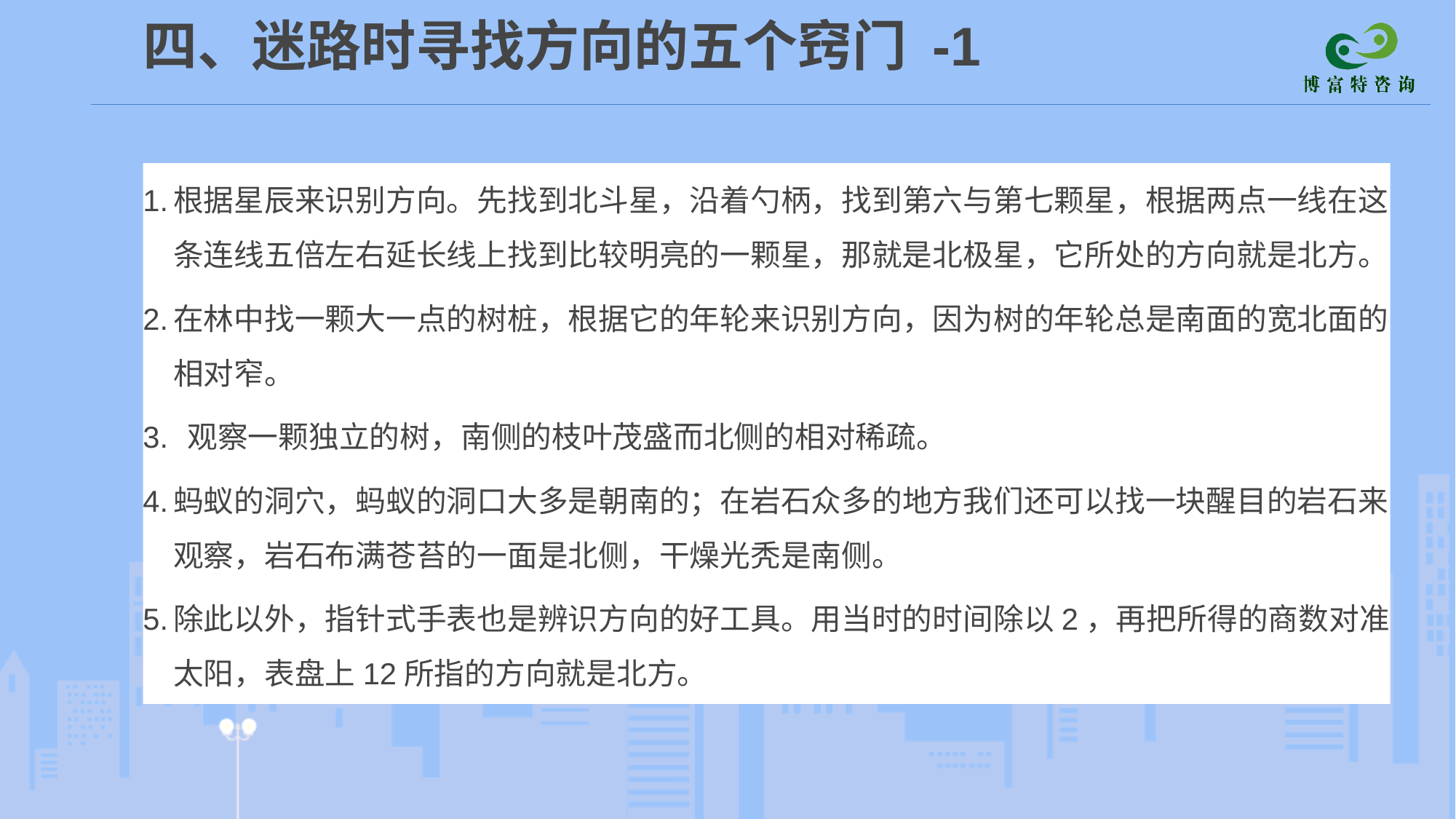

# 四、迷路时寻找方向的五个窍门 -1
根据星辰来识别方向。先找到北斗星，沿着勺柄，找到第六与第七颗星，根据两点一线在这条连线五倍左右延长线上找到比较明亮的一颗星，那就是北极星，它所处的方向就是北方。
在林中找一颗大一点的树桩，根据它的年轮来识别方向，因为树的年轮总是南面的宽北面的相对窄。
 观察一颗独立的树，南侧的枝叶茂盛而北侧的相对稀疏。
蚂蚁的洞穴，蚂蚁的洞口大多是朝南的；在岩石众多的地方我们还可以找一块醒目的岩石来观察，岩石布满苍苔的一面是北侧，干燥光秃是南侧。
除此以外，指针式手表也是辨识方向的好工具。用当时的时间除以2，再把所得的商数对准太阳，表盘上12所指的方向就是北方。